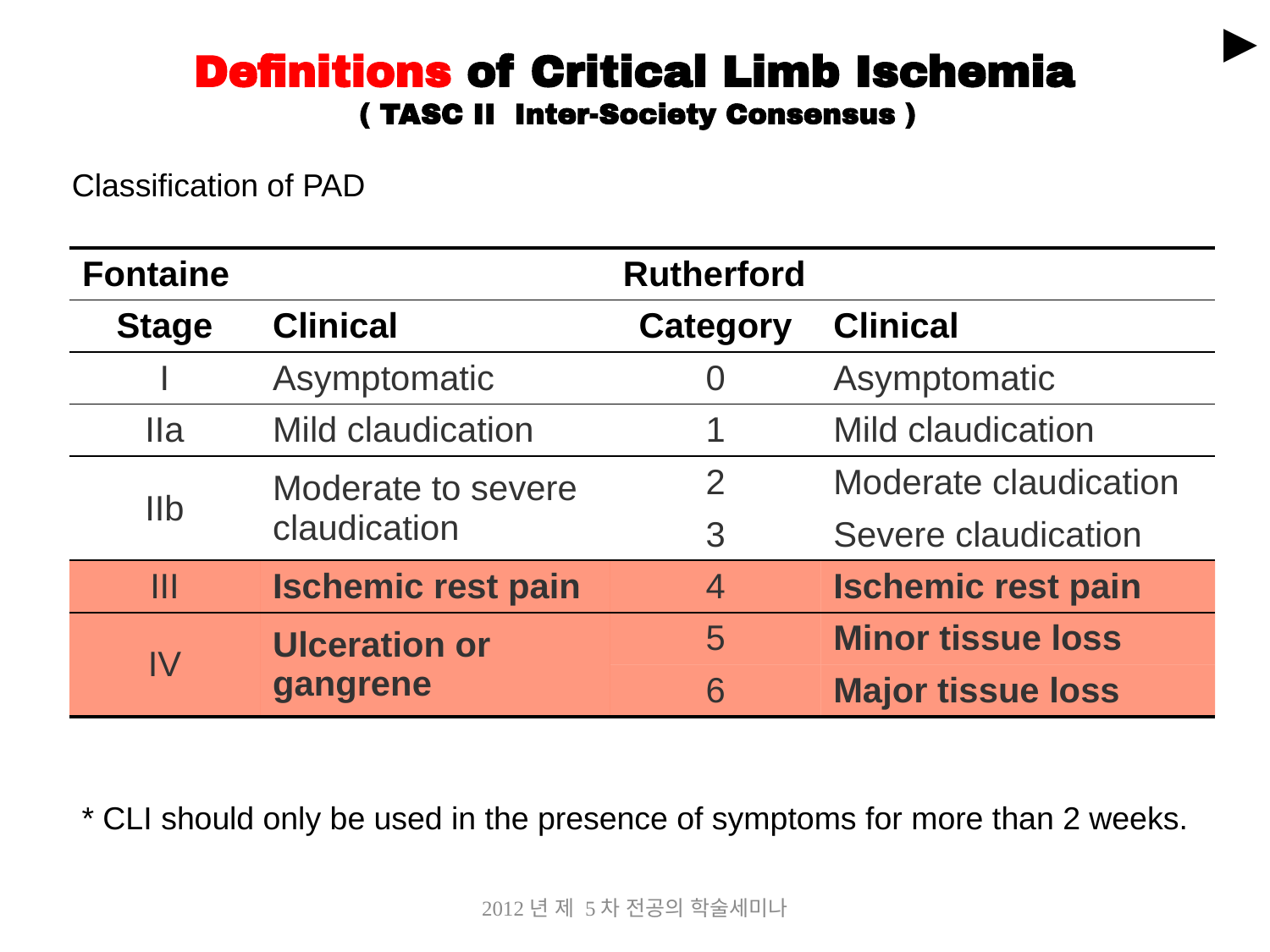

►
# Definitions of Critical Limb Ischemia ( TASC II  Inter-Society Consensus ))
Classification of PAD
| Fontaine |  | Rutherford |  |
| --- | --- | --- | --- |
| Stage | Clinical | Category | Clinical |
| I | Asymptomatic | 0 | Asymptomatic |
| IIa | Mild claudication | 1 | Mild claudication |
| IIb | Moderate to severe claudication | 2 | Moderate claudication |
|  |  | 3 | Severe claudication |
| III | Ischemic rest pain | 4 | Ischemic rest pain |
| IV | Ulceration or gangrene | 5 | Minor tissue loss |
|  |  | 6 | Major tissue loss |
* CLI should only be used in the presence of symptoms for more than 2 weeks.
2012년 제 5차 전공의 학술세미나